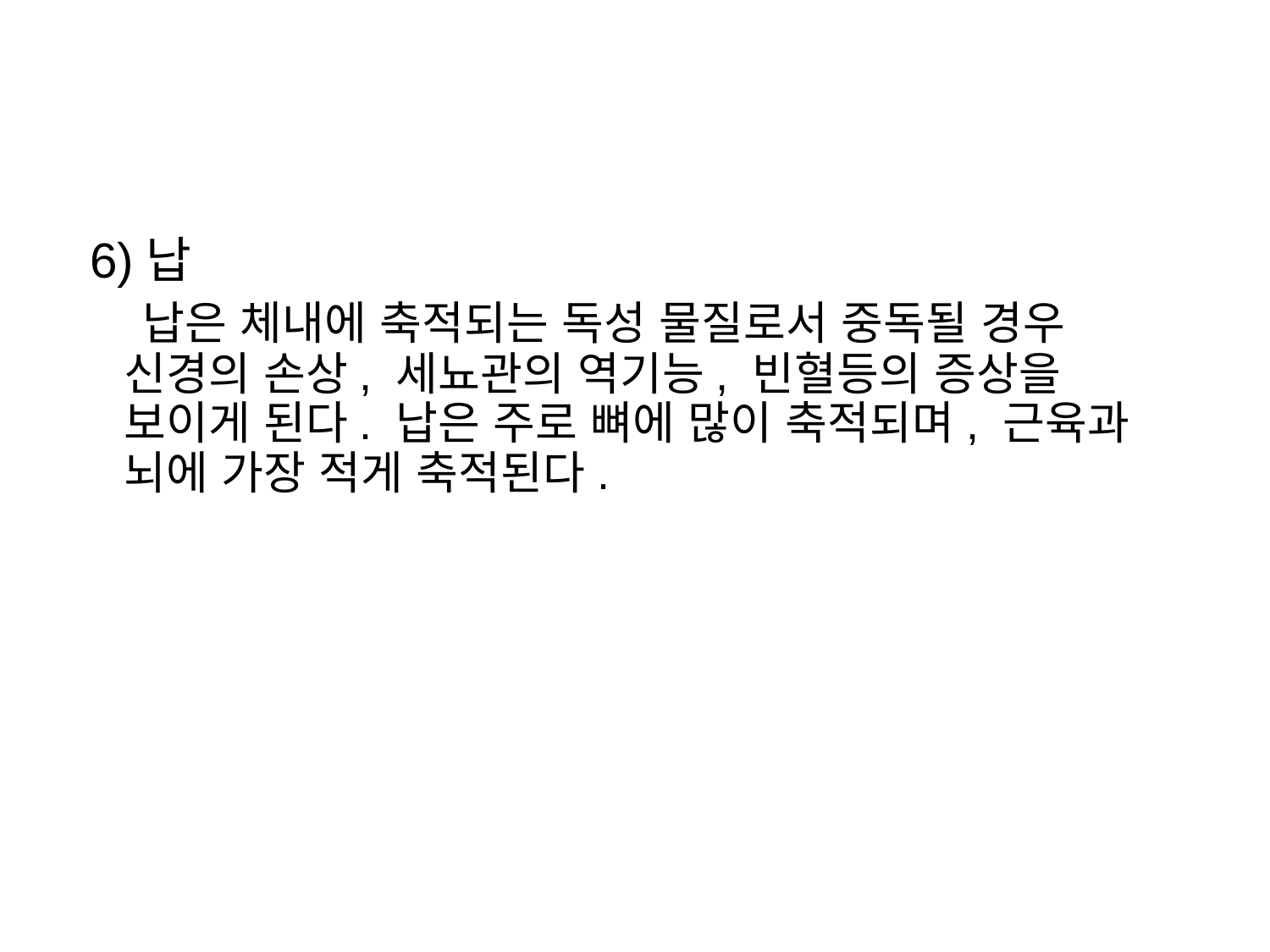

6)납
    납은 체내에 축적되는 독성 물질로서 중독될 경우 신경의 손상, 세뇨관의 역기능, 빈혈등의 증상을 보이게 된다. 납은 주로 뼈에 많이 축적되며, 근육과 뇌에 가장 적게 축적된다.